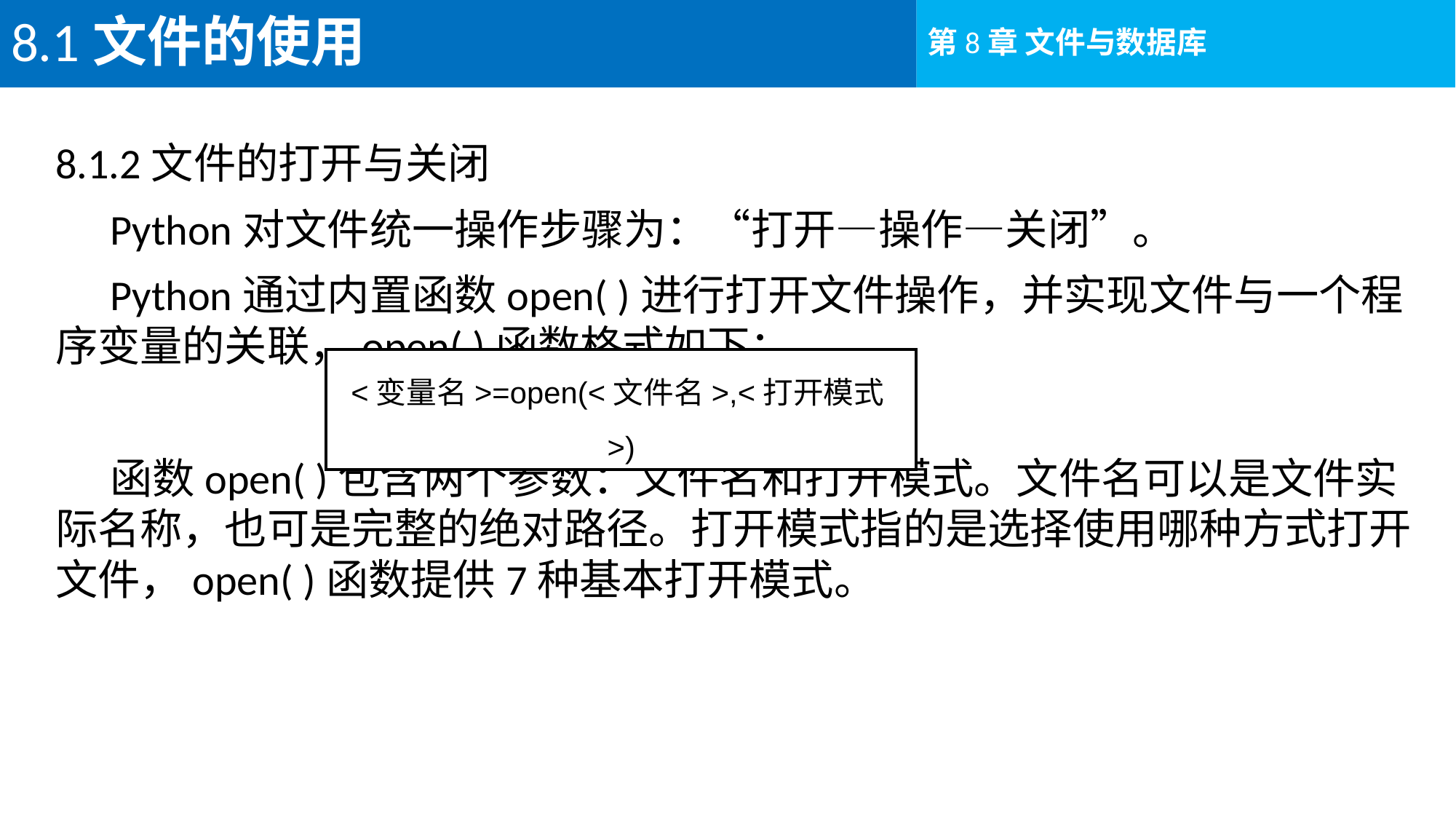

# 8.1文件的使用
8.1.2文件的打开与关闭
Python对文件统一操作步骤为：“打开—操作—关闭”。
Python通过内置函数open( )进行打开文件操作，并实现文件与一个程序变量的关联，open( )函数格式如下：

函数open( )包含两个参数：文件名和打开模式。文件名可以是文件实际名称，也可是完整的绝对路径。打开模式指的是选择使用哪种方式打开文件，open( )函数提供7种基本打开模式。
<变量名>=open(<文件名>,<打开模式>)